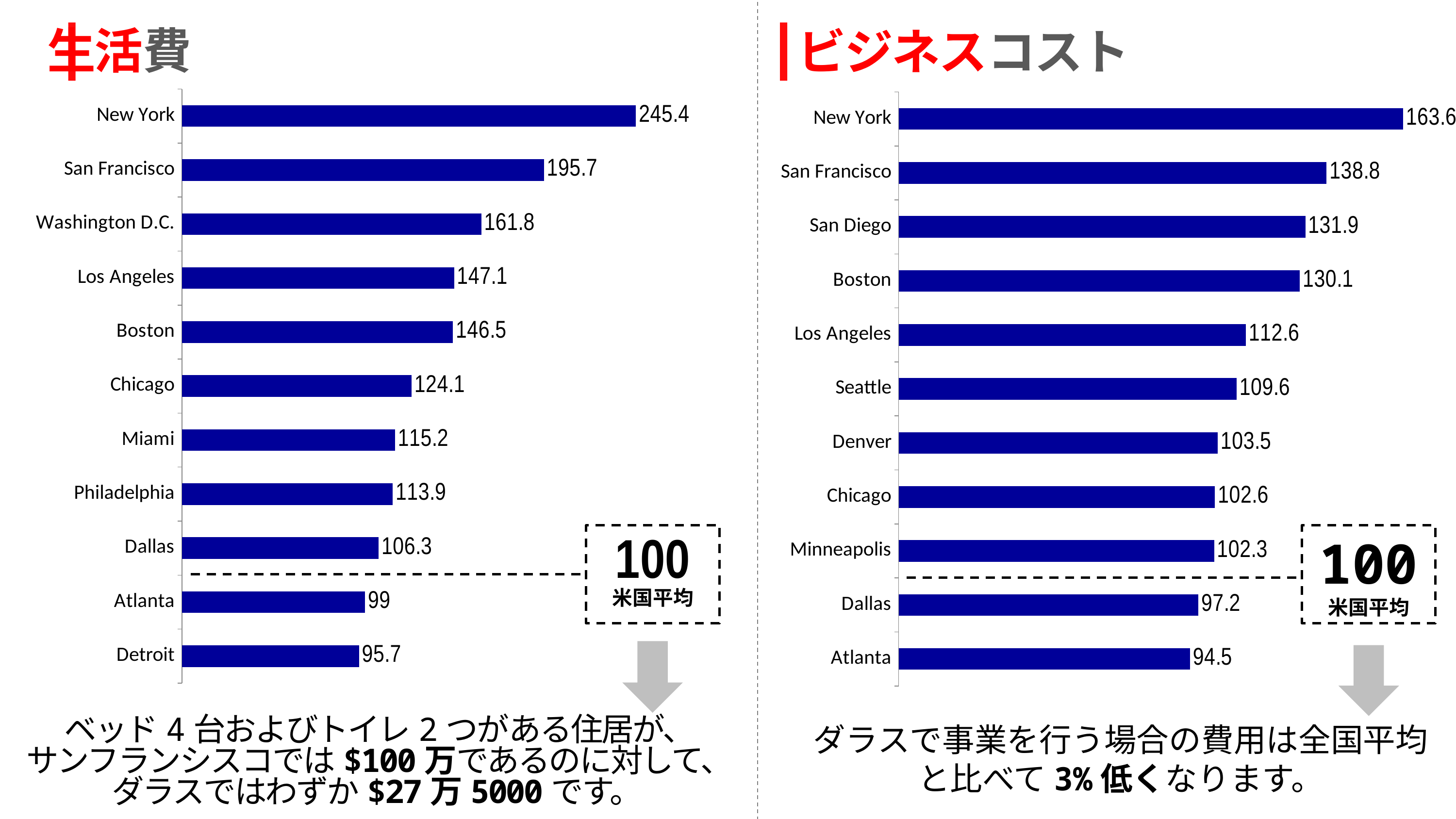

DFWの経済

    生活費
ビジネスコスト

### Chart

| Category | Column1 |
|---|---|
| Detroit | 95.7 |
| Atlanta | 99.0 |
| Dallas | 106.3 |
| Philadelphia | 113.9 |
| Miami | 115.2 |
| Chicago | 124.1 |
| Boston | 146.5 |
| Los Angeles | 147.1 |
| Washington D.C. | 161.8 |
| San Francisco | 195.7 |
| New York | 245.4 |

### Chart

| Category | Column1 |
|---|---|
| Atlanta | 94.5 |
| Dallas | 97.2 |
| Minneapolis | 102.3 |
| Chicago | 102.6 |
| Denver | 103.5 |
| Seattle | 109.6 |
| Los Angeles | 112.6 |
| Boston | 130.1 |
| San Diego | 131.9 |
| San Francisco | 138.8 |
| New York | 163.6 |
100
米国平均

ベッド4台およびトイレ2つがある住居が、
サンフランシスコでは$100万であるのに対して、
ダラスではわずか$27万5000です。
ダラスで事業を行う場合の費用は全国平均と比べて3%低くなります。